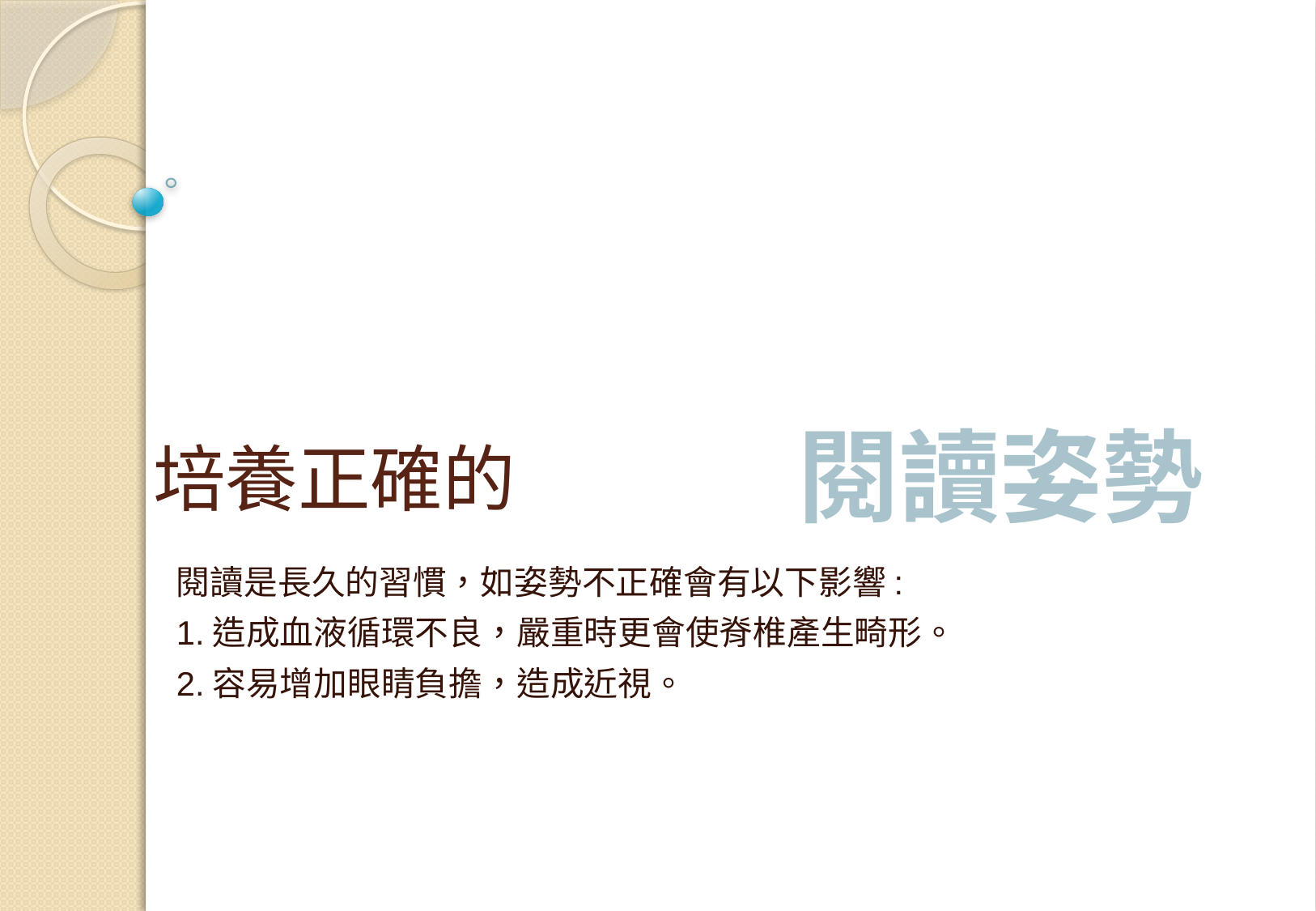

# 培養正確的
閱讀姿勢
閱讀是長久的習慣，如姿勢不正確會有以下影響:
1.造成血液循環不良，嚴重時更會使脊椎產生畸形。
2.容易增加眼睛負擔，造成近視。